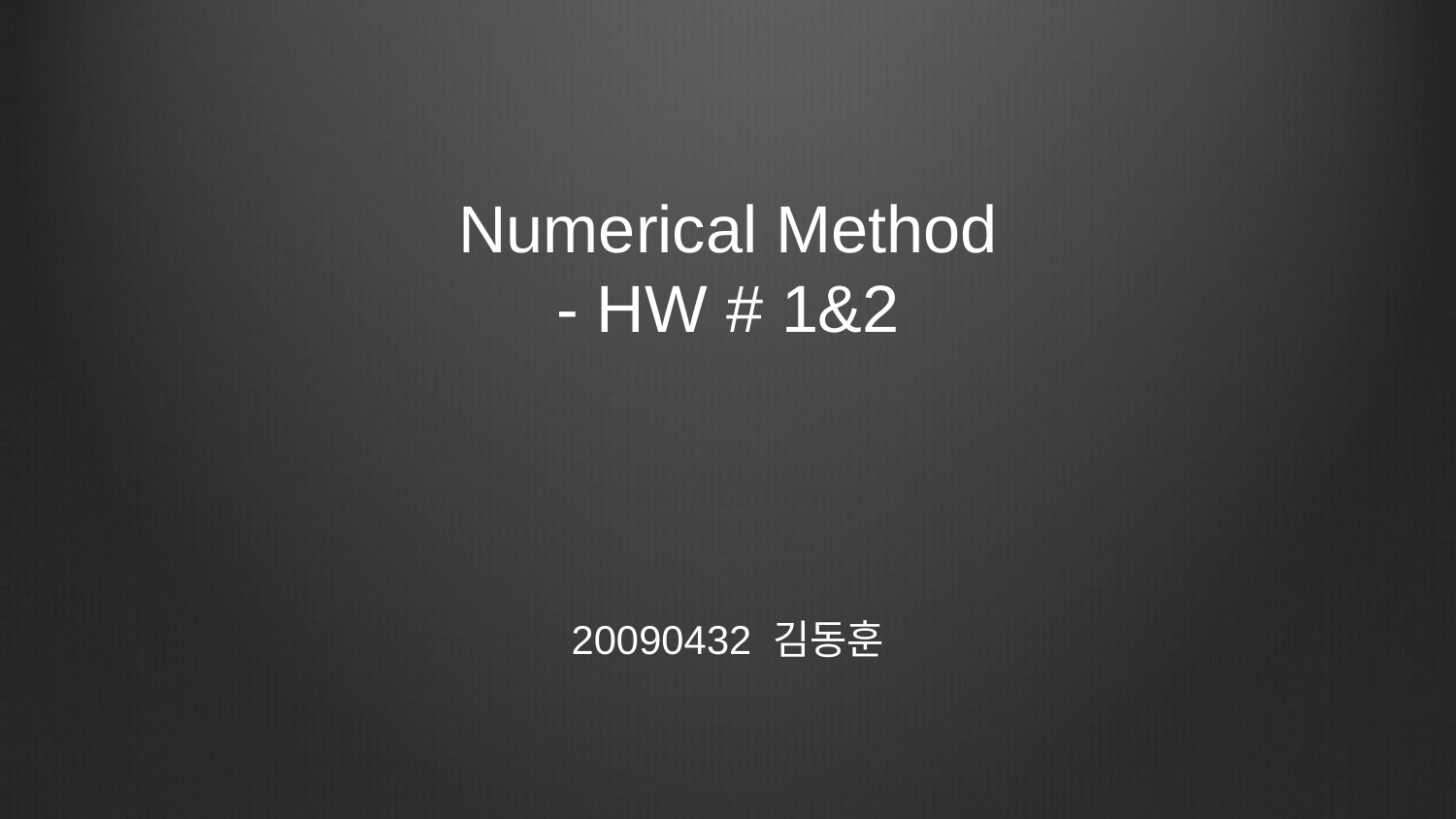

# Numerical Method - HW # 1&2
20090432 김동훈